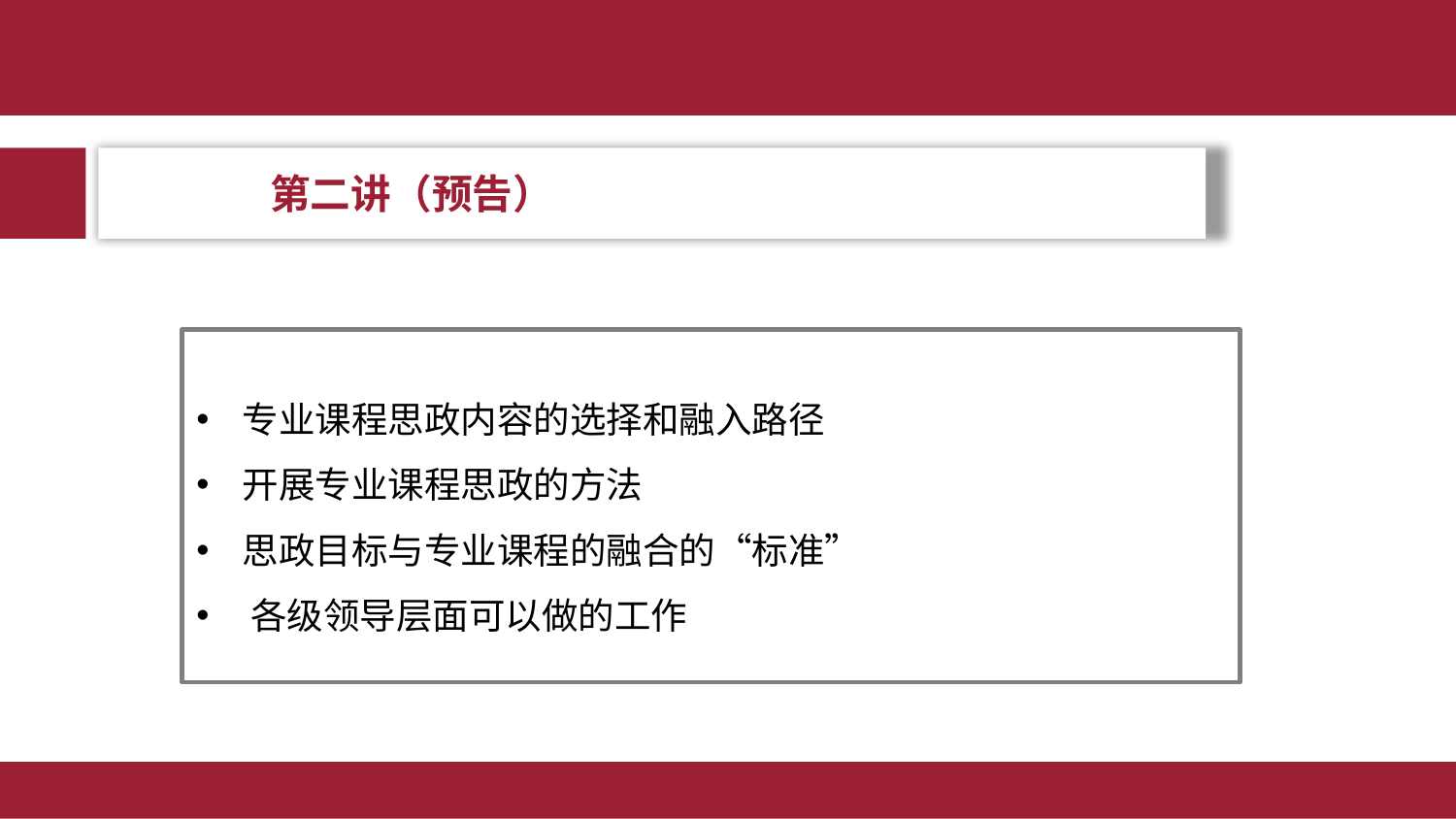

第二讲（预告）

   专业课程思政内容的选择和融入路径
   开展专业课程思政的方法
   思政目标与专业课程的融合的“标准”
    各级领导层面可以做的工作